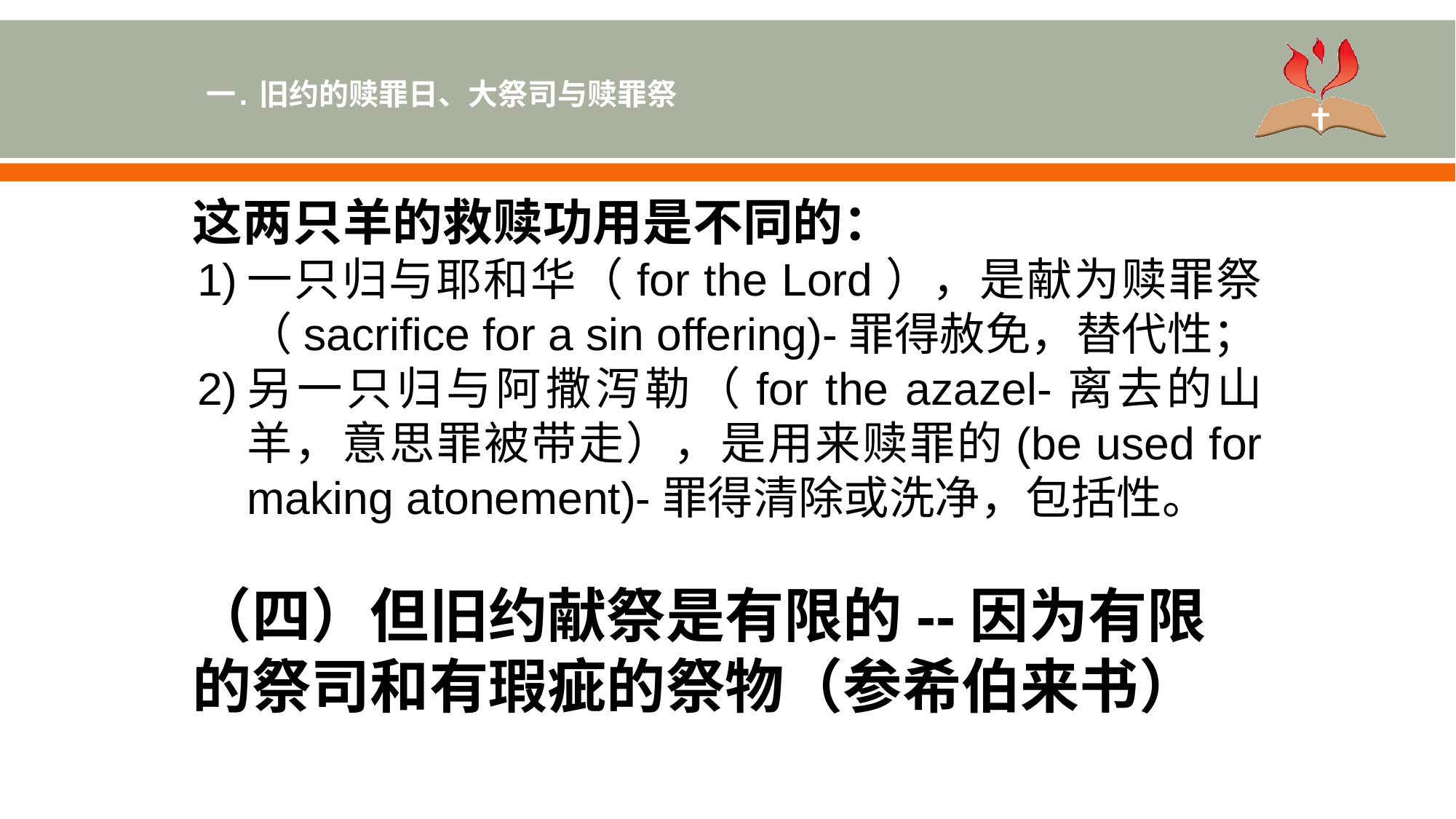

一. 旧约的赎罪日、大祭司与赎罪祭

这两只羊的救赎功用是不同的：
一只归与耶和华（for the Lord），是献为赎罪祭（sacrifice for a sin offering)-罪得赦免，替代性；
另一只归与阿撒泻勒（for the azazel-离去的山羊，意思罪被带走），是用来赎罪的(be used for making atonement)-罪得清除或洗净，包括性。

（四）但旧约献祭是有限的--因为有限的祭司和有瑕疵的祭物（参希伯来书）